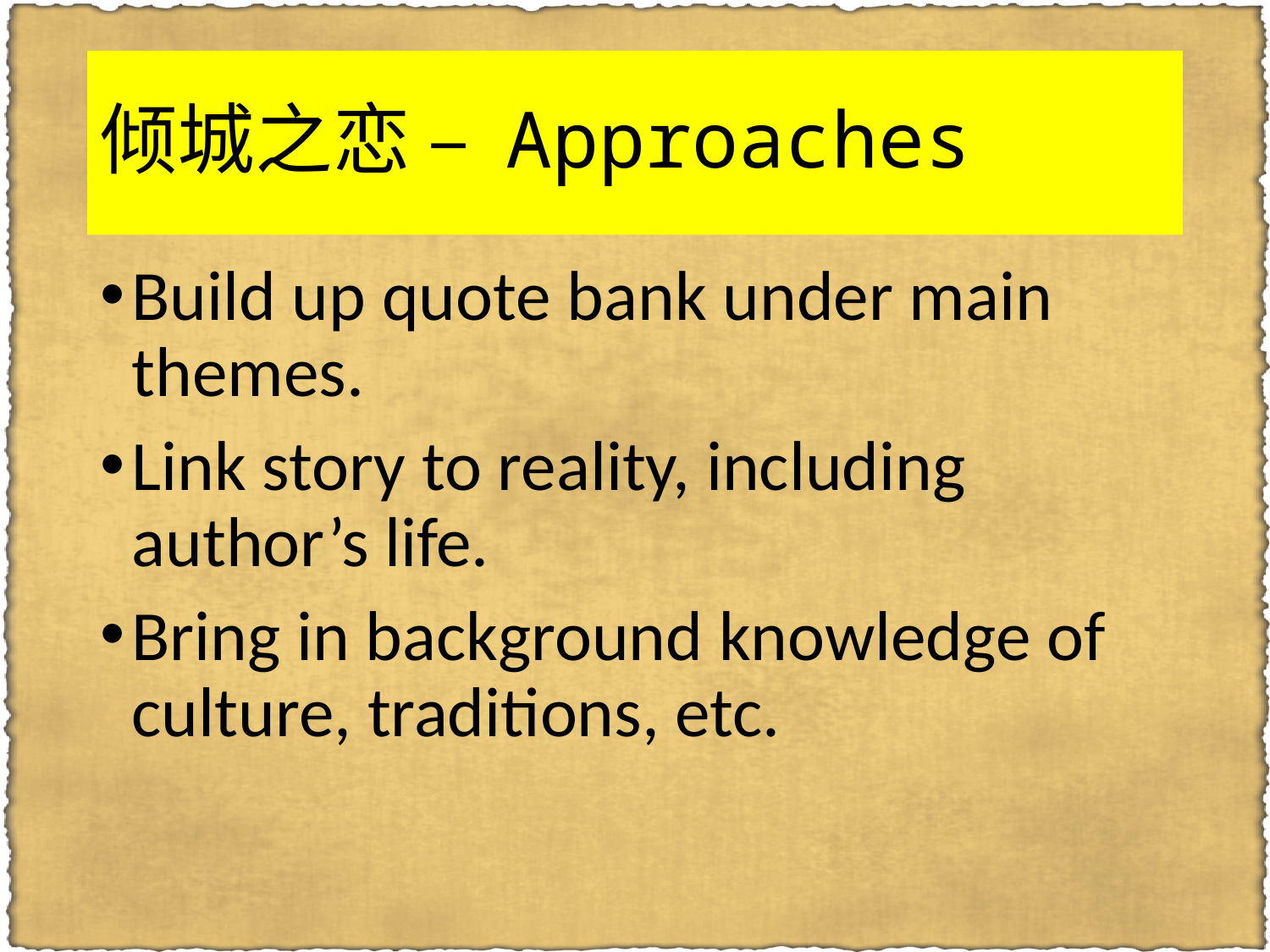

# 倾城之恋 – Approaches
Build up quote bank under main themes.
Link story to reality, including author’s life.
Bring in background knowledge of culture, traditions, etc.